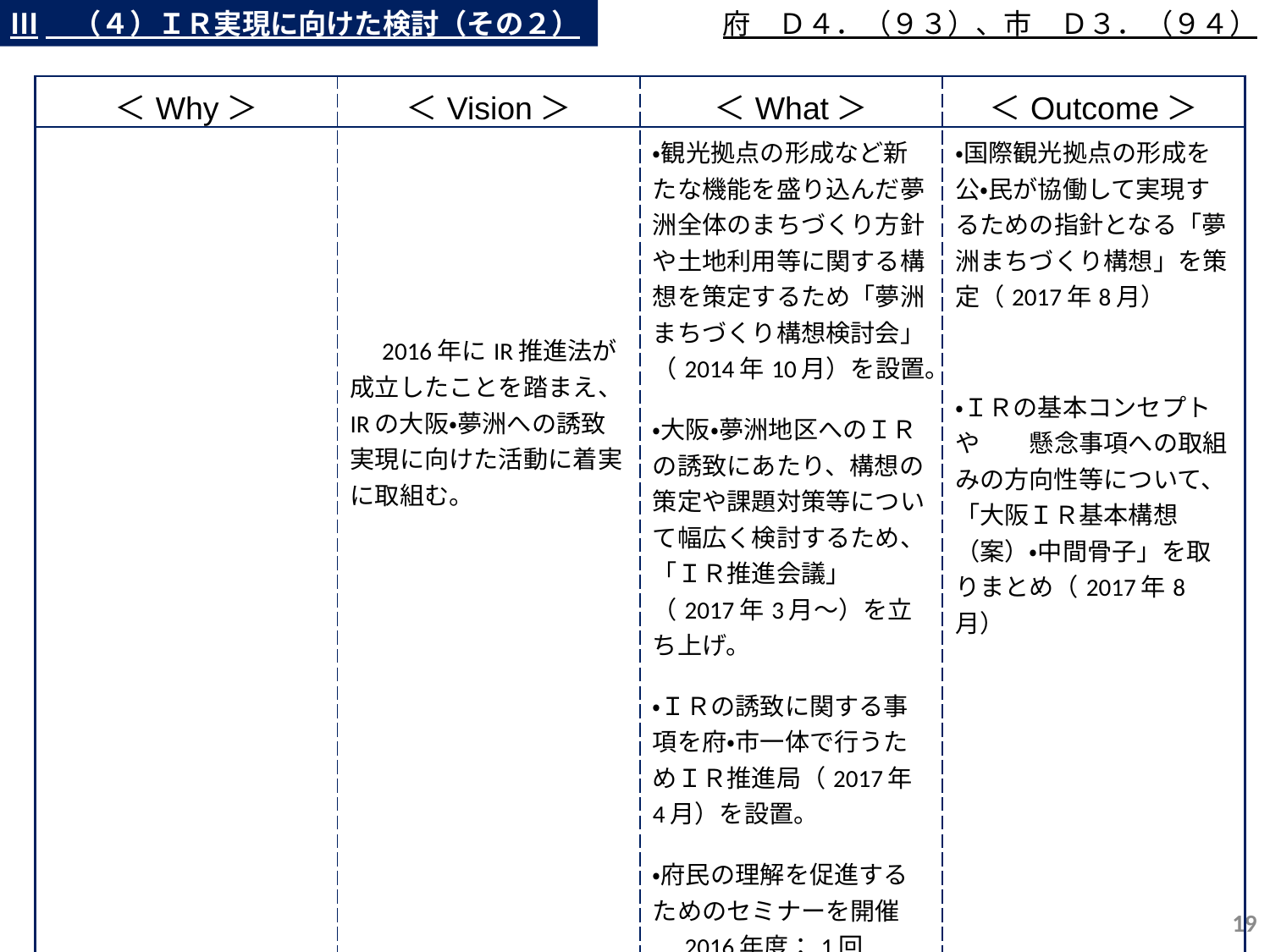

Ⅲ　（４）ＩＲ実現に向けた検討（その２）
府　Ｄ４．（９３）、市　Ｄ３．（９４）
| ＜Why＞ | ＜Vision＞ | ＜What＞ | ＜Outcome＞ |
| --- | --- | --- | --- |
|  | 2016年にIR推進法が成立したことを踏まえ、IRの大阪・夢洲への誘致実現に向けた活動に着実に取組む。 | ・観光拠点の形成など新たな機能を盛り込んだ夢洲全体のまちづくり方針や土地利用等に関する構想を策定するため「夢洲まちづくり構想検討会」（2014年10月）を設置。 ・大阪・夢洲地区へのＩＲの誘致にあたり、構想の策定や課題対策等について幅広く検討するため、「ＩＲ推進会議」（2017年3月～）を立ち上げ。 ・ＩＲの誘致に関する事項を府・市一体で行うためＩＲ推進局（2017年4月）を設置。 ・府民の理解を促進するためのセミナーを開催 　2016年度：1回 　2017年度：10回 　2018年度：8回 　　　(2018年12月末時点） | ・国際観光拠点の形成を公・民が協働して実現するための指針となる「夢洲まちづくり構想」を策定（2017年8月） ・ＩＲの基本コンセプトや　　懸念事項への取組みの方向性等について、「大阪ＩＲ基本構想（案）・中間骨子」を取りまとめ（2017年8月） |
19